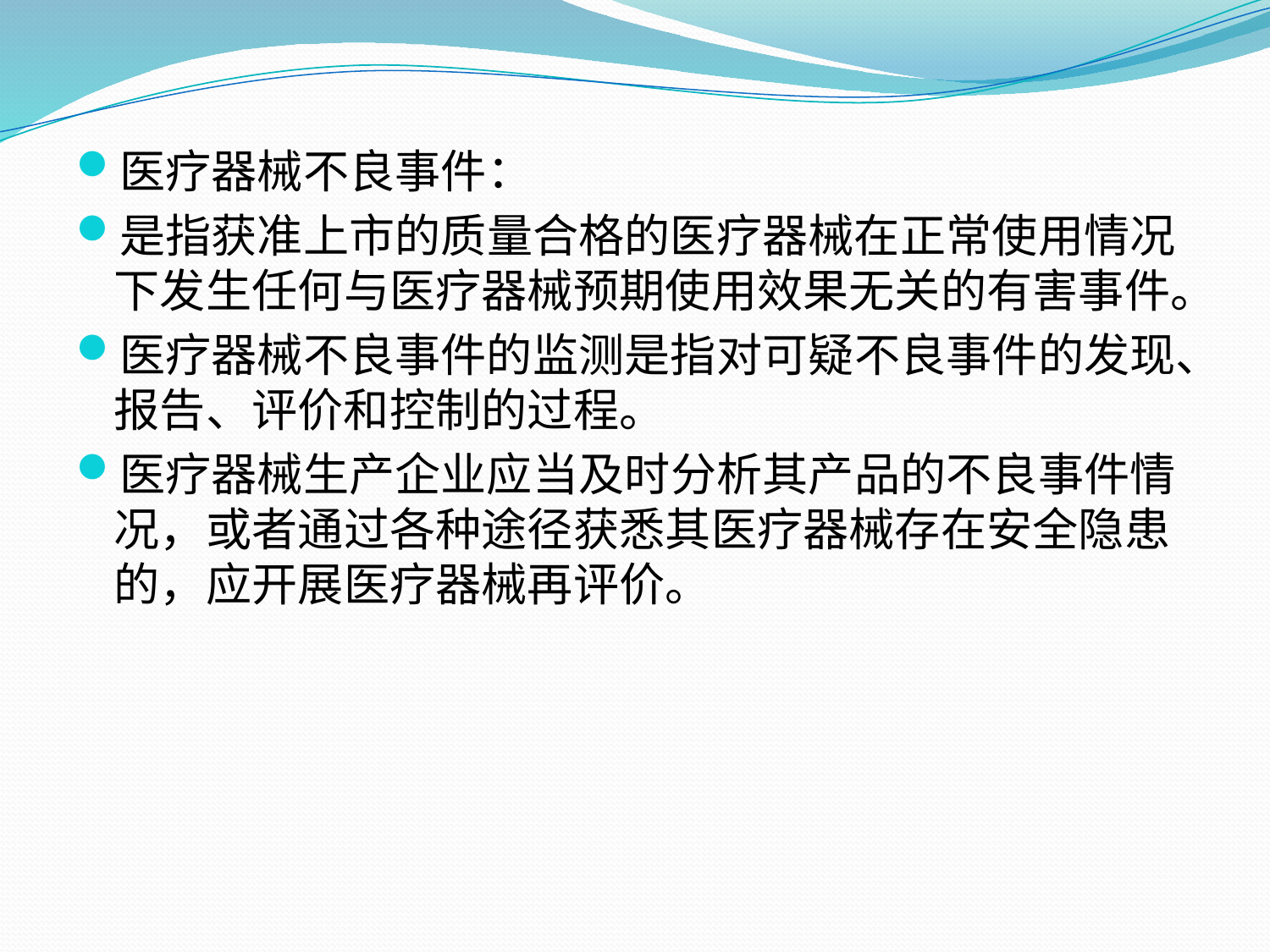

医疗器械不良事件：
是指获准上市的质量合格的医疗器械在正常使用情况下发生任何与医疗器械预期使用效果无关的有害事件。
医疗器械不良事件的监测是指对可疑不良事件的发现、报告、评价和控制的过程。
医疗器械生产企业应当及时分析其产品的不良事件情况，或者通过各种途径获悉其医疗器械存在安全隐患的，应开展医疗器械再评价。